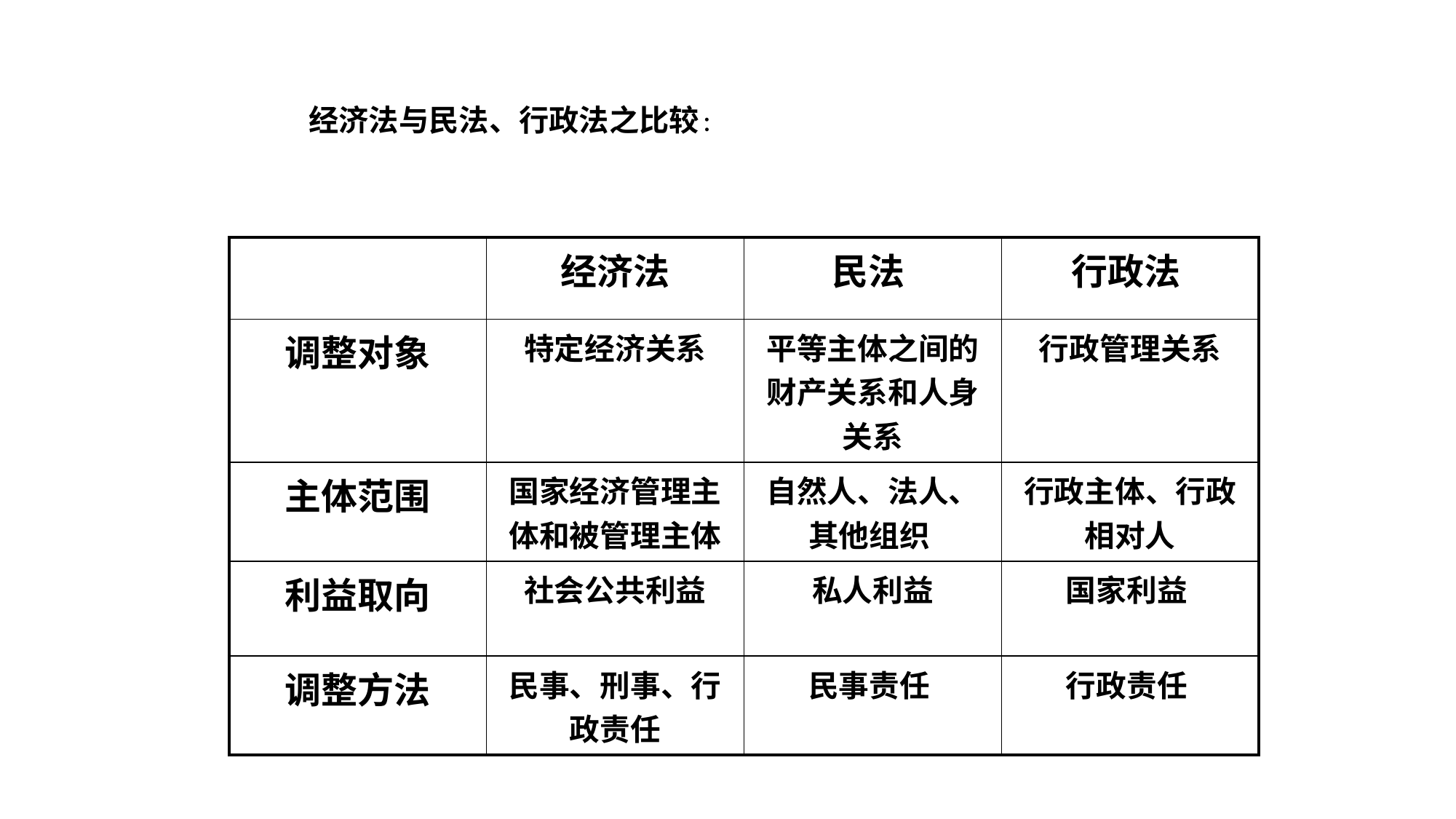

# 经济法与民法、行政法之比较:

|  | 经济法 | 民法 | 行政法 |
| --- | --- | --- | --- |
| 调整对象 | 特定经济关系 | 平等主体之间的财产关系和人身关系 | 行政管理关系 |
| 主体范围 | 国家经济管理主体和被管理主体 | 自然人、法人、其他组织 | 行政主体、行政相对人 |
| 利益取向 | 社会公共利益 | 私人利益 | 国家利益 |
| 调整方法 | 民事、刑事、行政责任 | 民事责任 | 行政责任 |